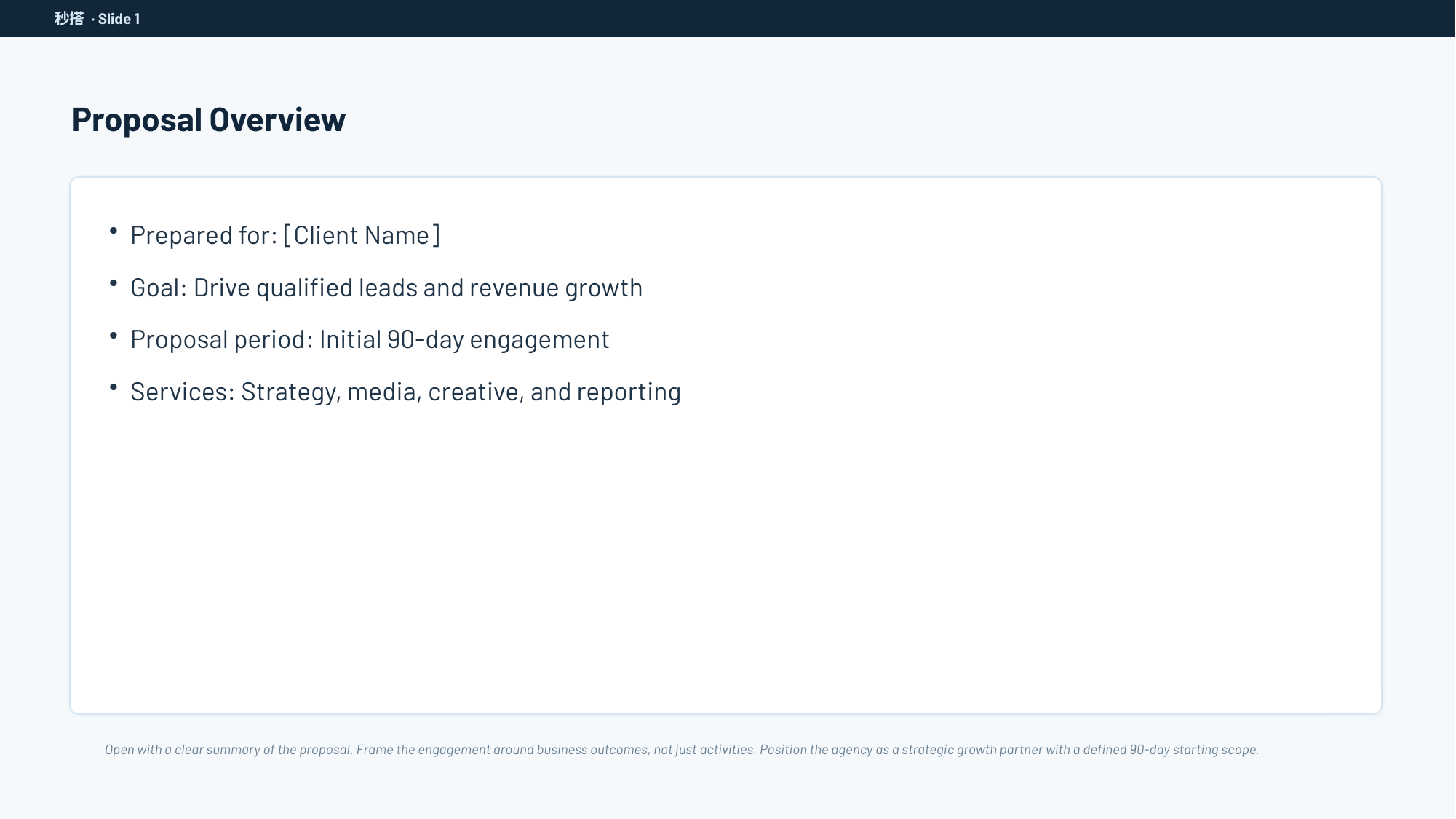

秒搭 · Slide 1
Proposal Overview

Prepared for: [Client Name]
Goal: Drive qualified leads and revenue growth
Proposal period: Initial 90-day engagement
Services: Strategy, media, creative, and reporting
Open with a clear summary of the proposal. Frame the engagement around business outcomes, not just activities. Position the agency as a strategic growth partner with a defined 90-day starting scope.